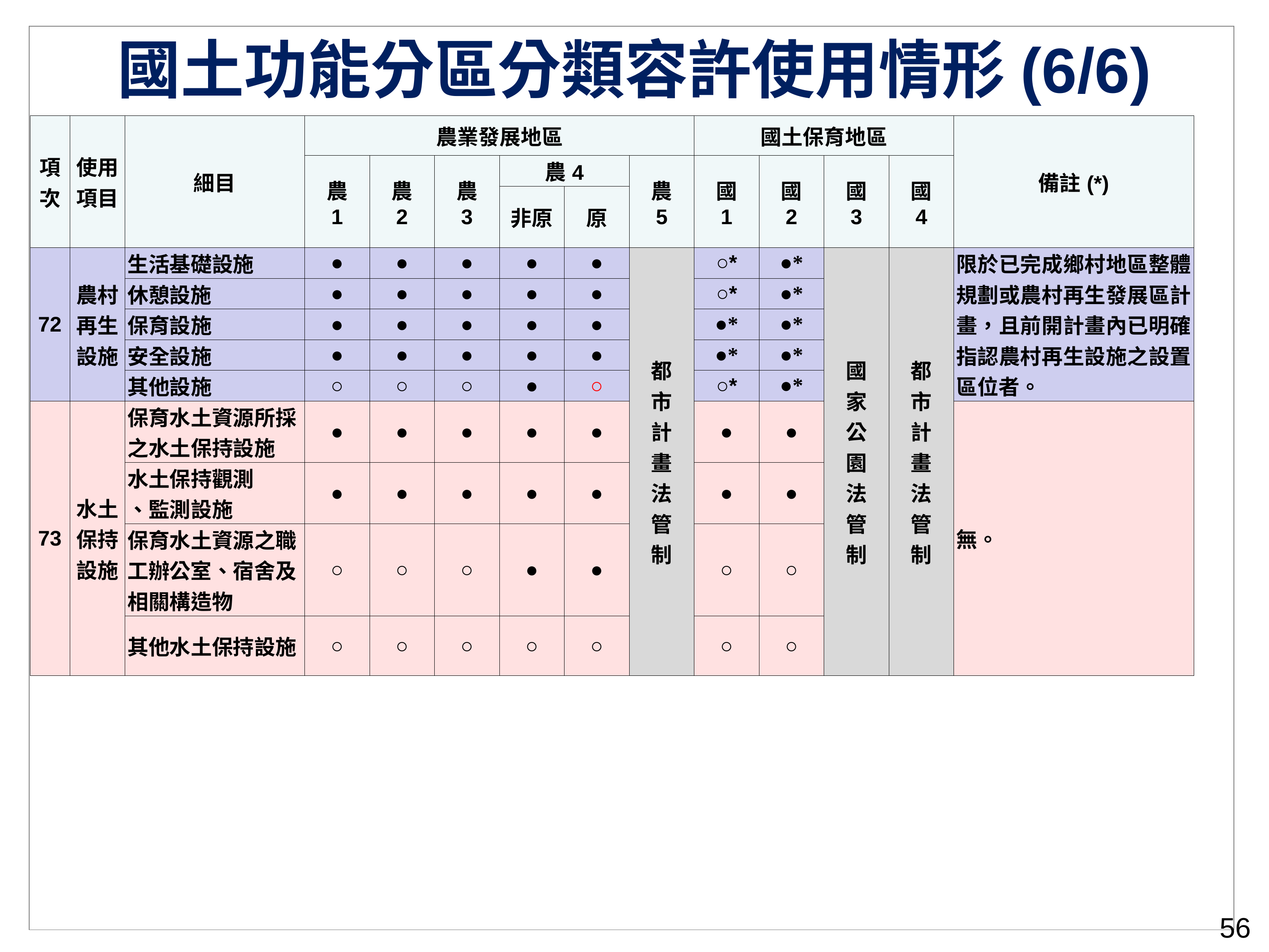

國土功能分區分類容許使用情形(6/6)
| 項次 | 使用項目 | 細目 | 農業發展地區 |  |  |  |  |  | 國土保育地區 |  |  |  | 備註(\*) |
| --- | --- | --- | --- | --- | --- | --- | --- | --- | --- | --- | --- | --- | --- |
|  |  |  | 農 1 | 農 2 | 農 3 | 農4 |  | 農 5 | 國 1 | 國 2 | 國 3 | 國 4 |  |
|  |  |  |  |  |  | 非原 | 原 |  |  |  |  |  |  |
| 72 | 農村再生設施 | 生活基礎設施 | ● | ● | ● | ● | ● | 都 市 計 畫 法 管 制 | ○\* | ●\* | 國 家 公 園 法 管 制 | 都 市 計 畫 法 管 制 | 限於已完成鄉村地區整體規劃或農村再生發展區計畫，且前開計畫內已明確指認農村再生設施之設置區位者。 |
|  |  | 休憩設施 | ● | ● | ● | ● | ● |  | ○\* | ●\* |  |  |  |
|  |  | 保育設施 | ● | ● | ● | ● | ● |  | ●\* | ●\* |  |  |  |
|  |  | 安全設施 | ● | ● | ● | ● | ● |  | ●\* | ●\* |  |  |  |
|  |  | 其他設施 | ○ | ○ | ○ | ● | ○ |  | ○\* | ●\* |  |  |  |
| 73 | 水土保持設施 | 保育水土資源所採之水土保持設施 | ● | ● | ● | ● | ● |  | ● | ● |  |  | 無。 |
|  |  | 水土保持觀測 、監測設施 | ● | ● | ● | ● | ● |  | ● | ● |  |  |  |
|  |  | 保育水土資源之職工辦公室、宿舍及相關構造物 | ○ | ○ | ○ | ● | ● |  | ○ | ○ |  |  |  |
|  |  | 其他水土保持設施 | ○ | ○ | ○ | ○ | ○ |  | ○ | ○ |  |  |  |
56